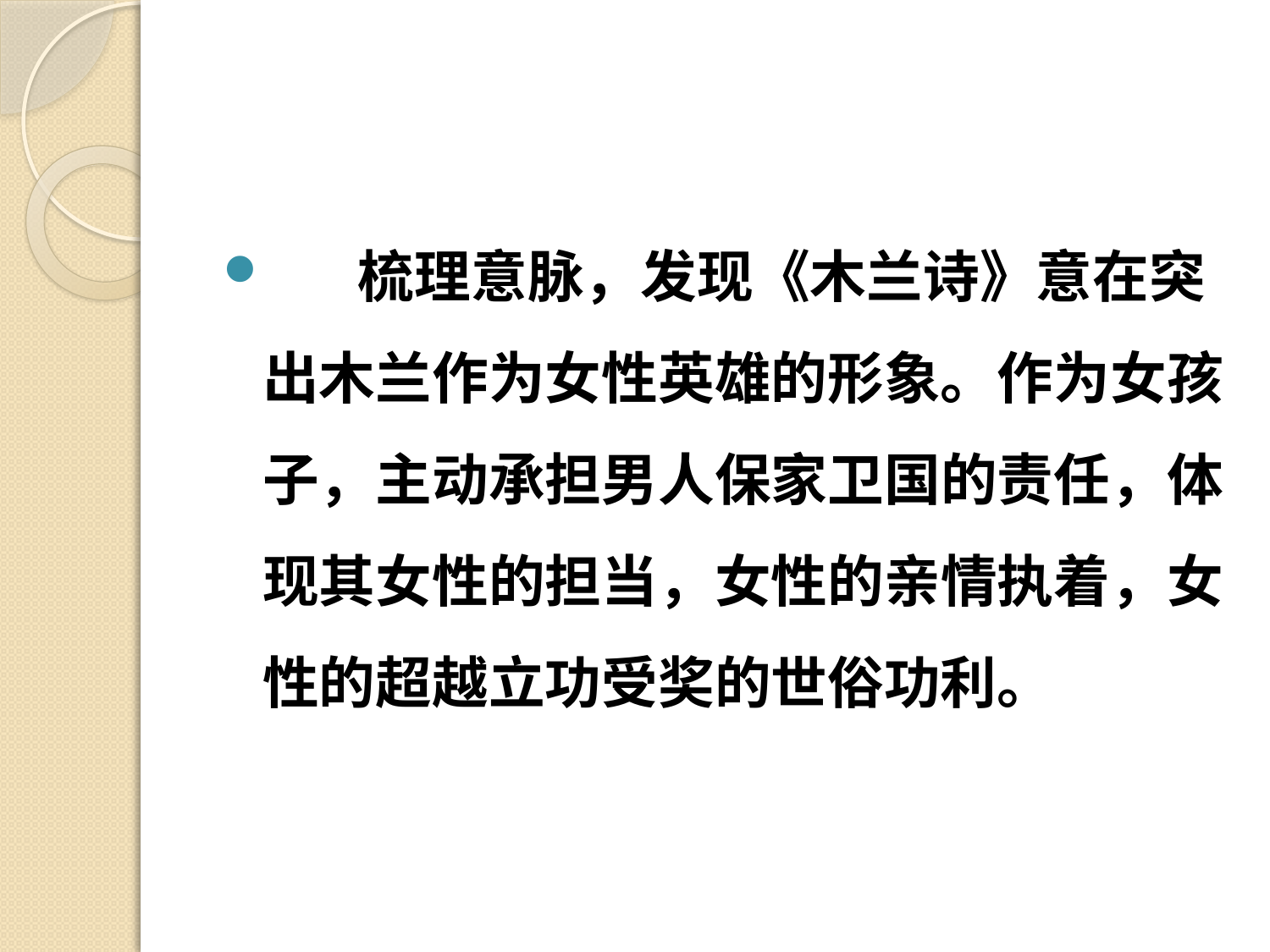

#
      梳理意脉，发现《木兰诗》意在突出木兰作为女性英雄的形象。作为女孩子，主动承担男人保家卫国的责任，体现其女性的担当，女性的亲情执着，女性的超越立功受奖的世俗功利。